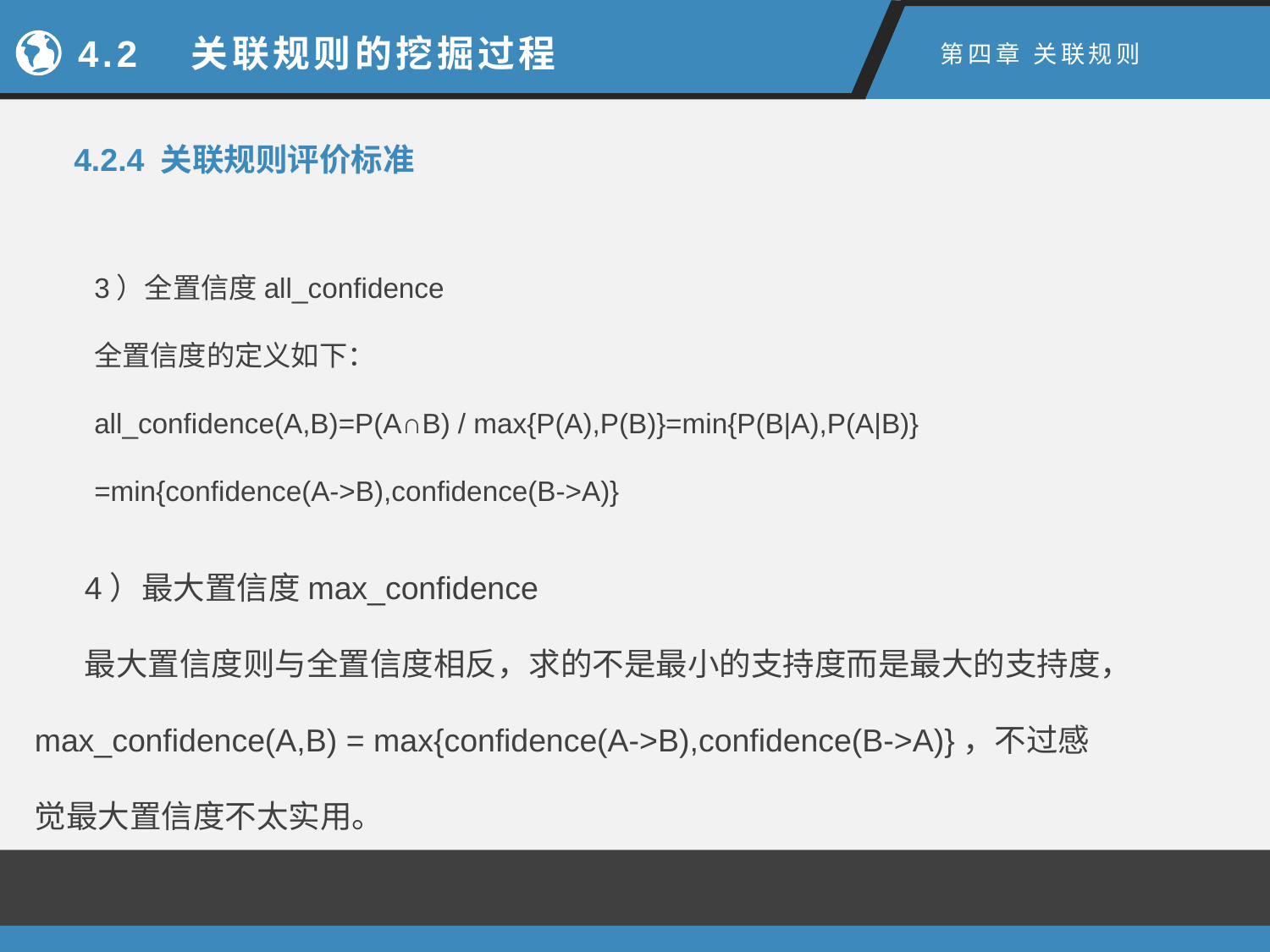

4.2　关联规则的挖掘过程

第四章 关联规则

4.2.4 关联规则评价标准
3）全置信度all_confidence
全置信度的定义如下：
all_confidence(A,B)=P(A∩B) / max{P(A),P(B)}=min{P(B|A),P(A|B)}
=min{confidence(A->B),confidence(B->A)}
4）最大置信度max_confidence
最大置信度则与全置信度相反，求的不是最小的支持度而是最大的支持度，max_confidence(A,B) = max{confidence(A->B),confidence(B->A)}，不过感觉最大置信度不太实用。